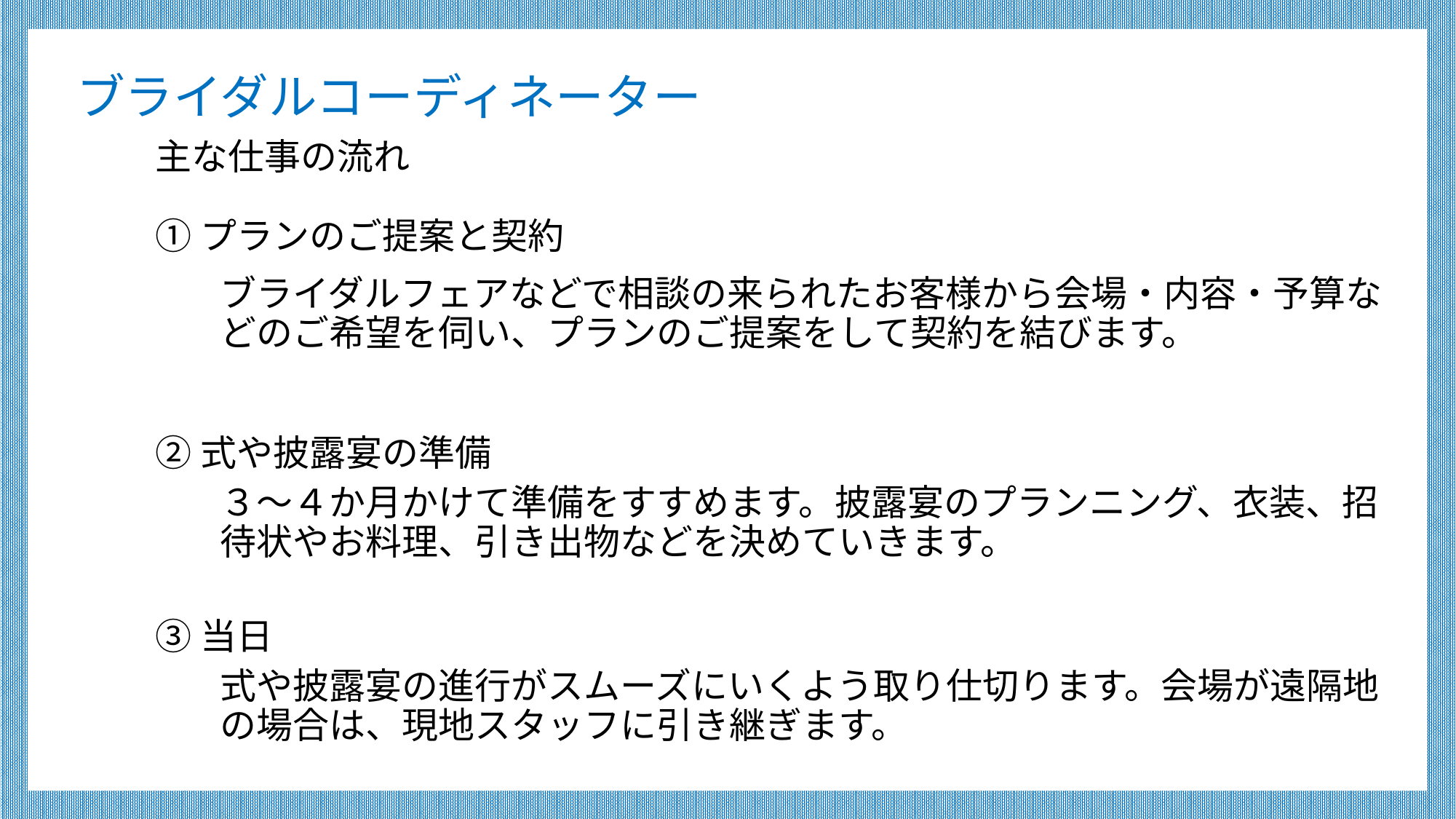

ブライダルコーディネーター
主な仕事の流れ
①プランのご提案と契約
ブライダルフェアなどで相談の来られたお客様から会場・内容・予算などのご希望を伺い、プランのご提案をして契約を結びます。

②式や披露宴の準備
３～４か月かけて準備をすすめます。披露宴のプランニング、衣装、招待状やお料理、引き出物などを決めていきます。
③当日
式や披露宴の進行がスムーズにいくよう取り仕切ります。会場が遠隔地の場合は、現地スタッフに引き継ぎます。